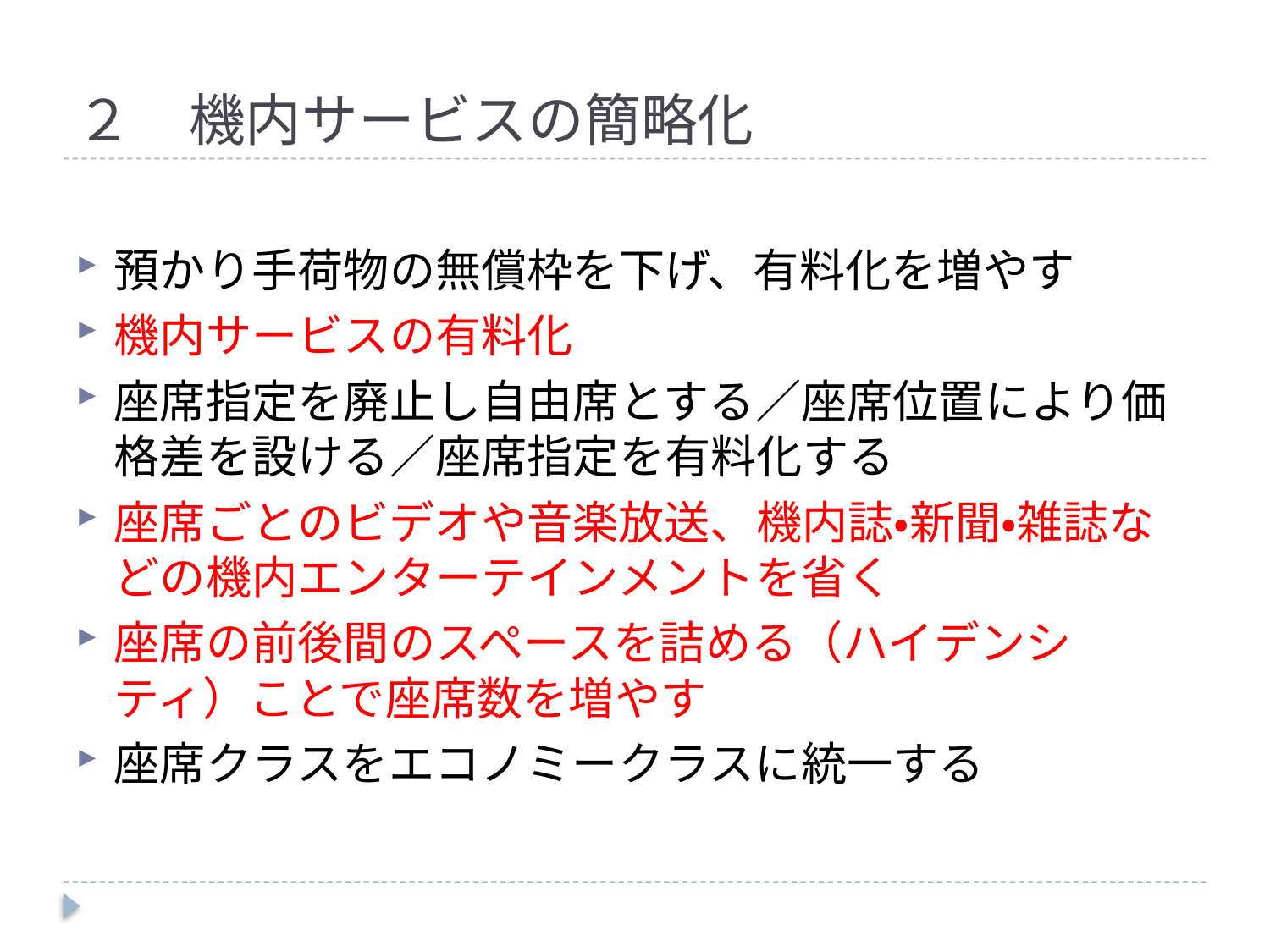

# ２　機内サービスの簡略化

預かり手荷物の無償枠を下げ、有料化を増やす
機内サービスの有料化
座席指定を廃止し自由席とする／座席位置により価格差を設ける／座席指定を有料化する
座席ごとのビデオや音楽放送、機内誌・新聞・雑誌などの機内エンターテインメントを省く
座席の前後間のスペースを詰める（ハイデンシティ）ことで座席数を増やす
座席クラスをエコノミークラスに統一する